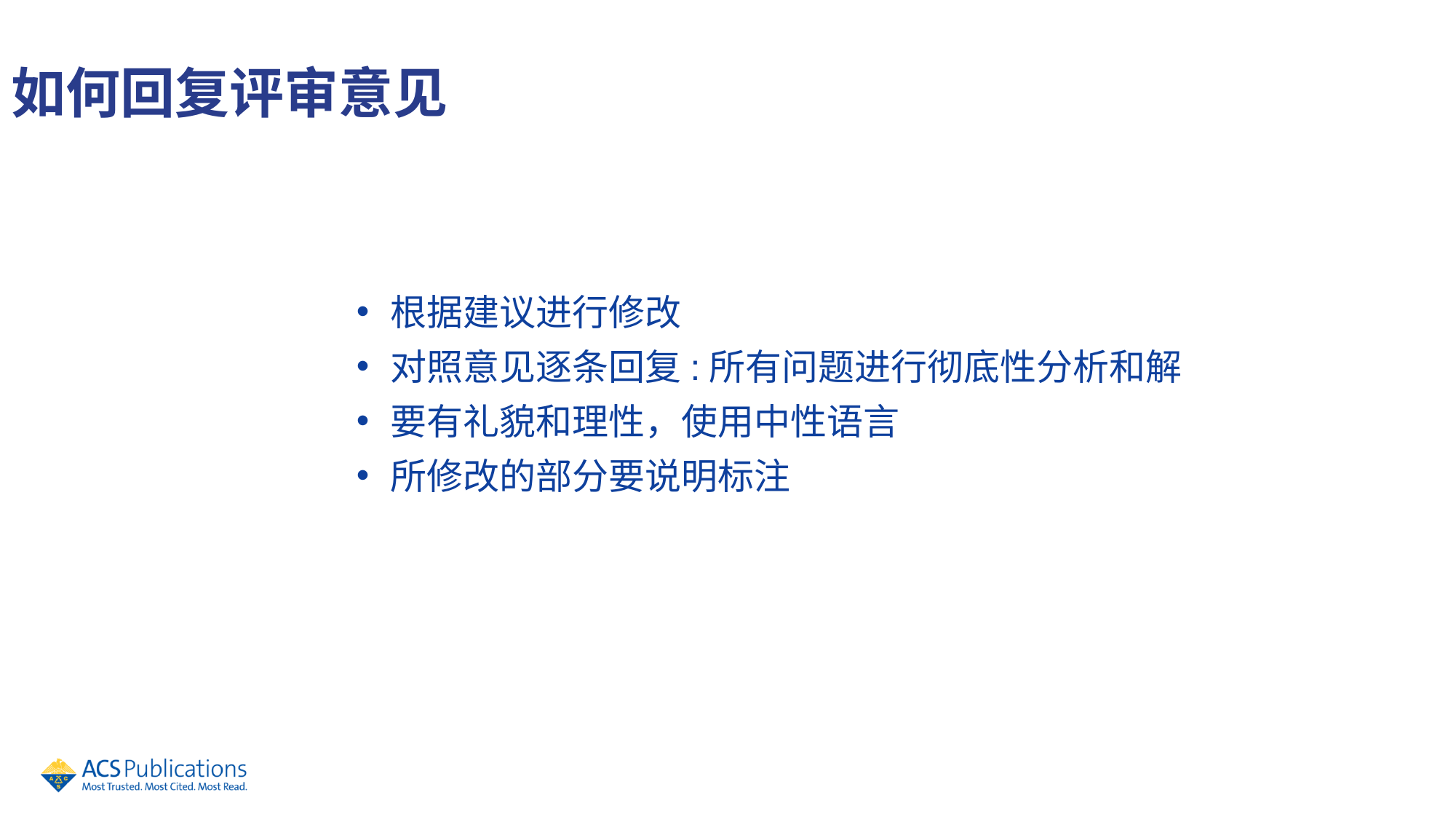

如何回复评审意见
根据建议进行修改
对照意见逐条回复:所有问题进行彻底性分析和解
要有礼貌和理性，使用中性语言
所修改的部分要说明标注